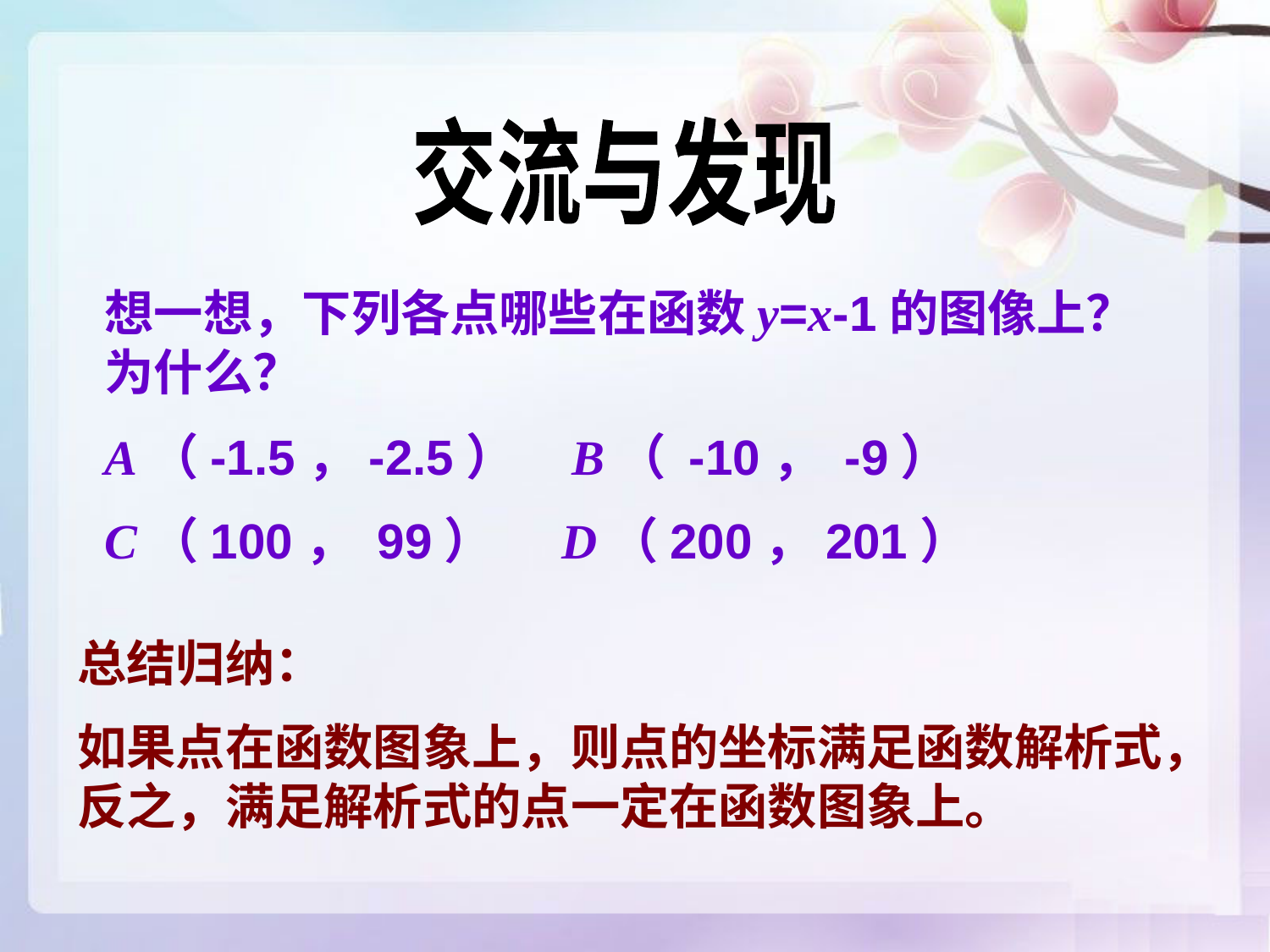

交流与发现
想一想，下列各点哪些在函数y=x-1的图像上？为什么？
A（-1.5，-2.5）    B（ -10， -9）
C（100， 99）     D（200，201）
总结归纳：
如果点在函数图象上，则点的坐标满足函数解析式，反之，满足解析式的点一定在函数图象上。